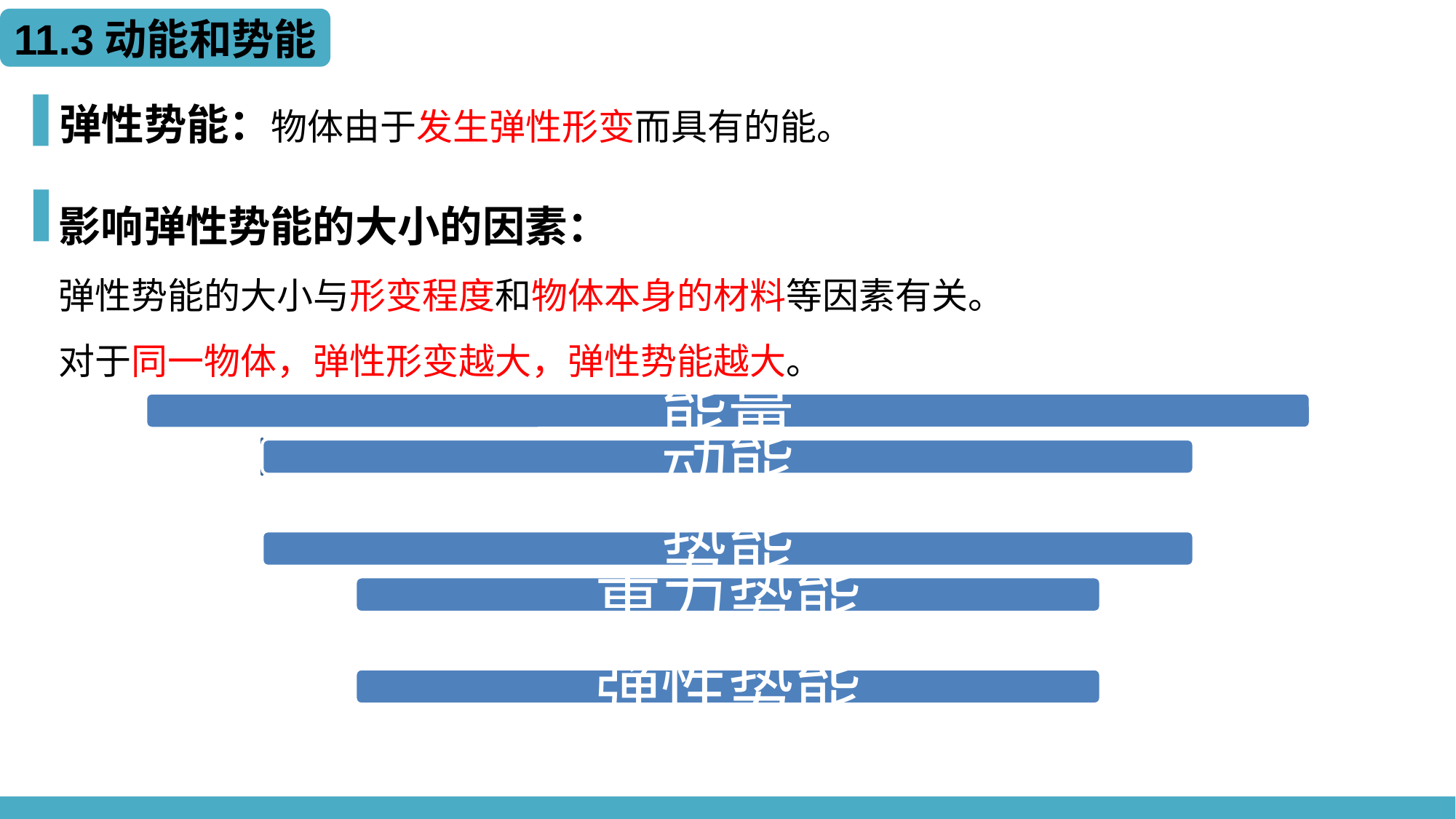

11.3动能和势能
弹性势能：物体由于发生弹性形变而具有的能。

影响弹性势能的大小的因素：
弹性势能的大小与形变程度和物体本身的材料等因素有关。
对于同一物体，弹性形变越大，弹性势能越大。

能量
动能
势能
重力势能
弹性势能